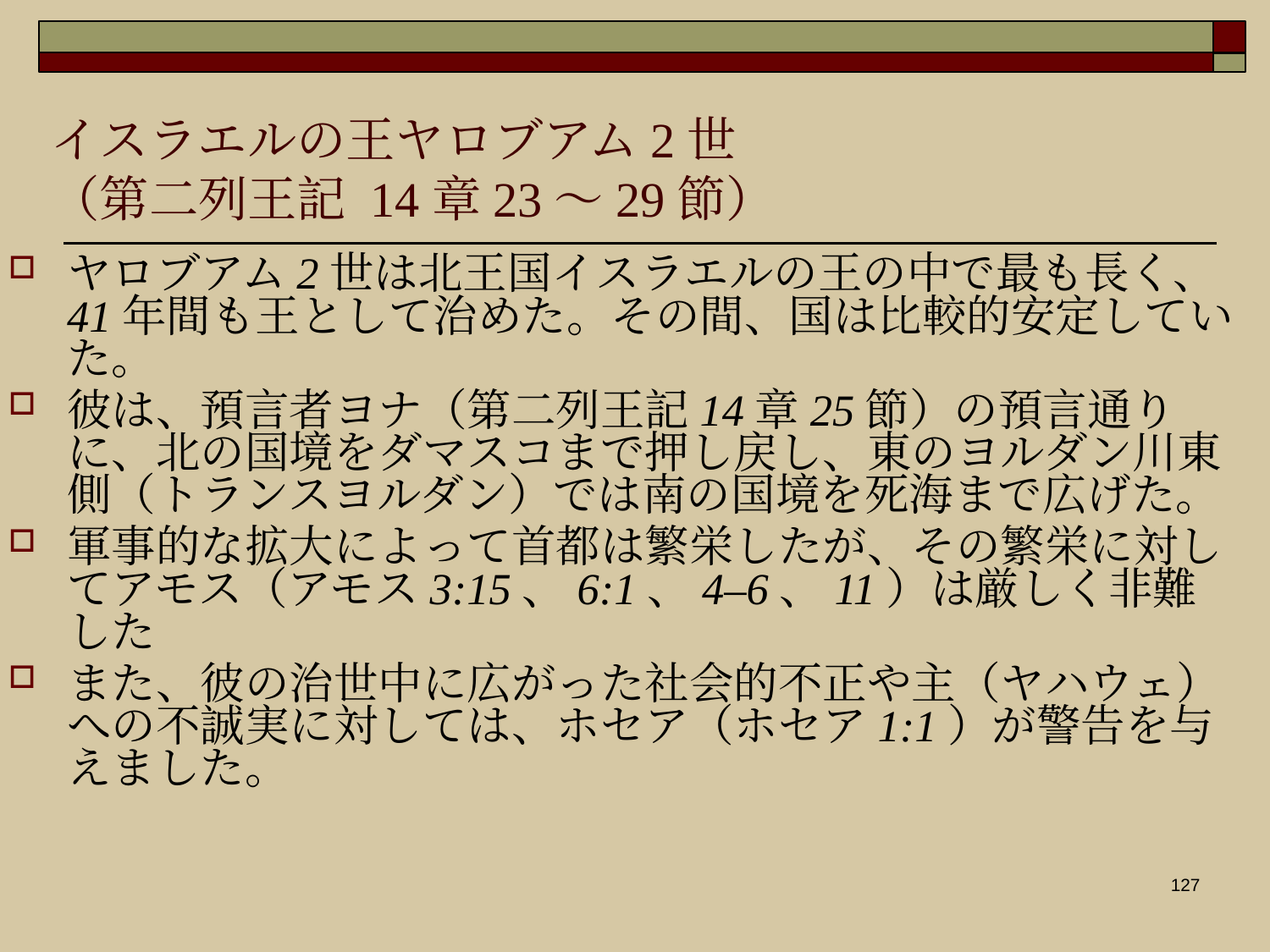

イスラエルの王ヤロブアム2世
（第二列王記 14章23〜29節）
ヤロブアム2世は北王国イスラエルの王の中で最も長く、41年間も王として治めた。その間、国は比較的安定していた。
彼は、預言者ヨナ（第二列王記14章25節）の預言通りに、北の国境をダマスコまで押し戻し、東のヨルダン川東側（トランスヨルダン）では南の国境を死海まで広げた。
軍事的な拡大によって首都は繁栄したが、その繁栄に対してアモス（アモス3:15、6:1、4–6、11）は厳しく非難した
また、彼の治世中に広がった社会的不正や主（ヤハウェ）への不誠実に対しては、ホセア（ホセア1:1）が警告を与えました。
127